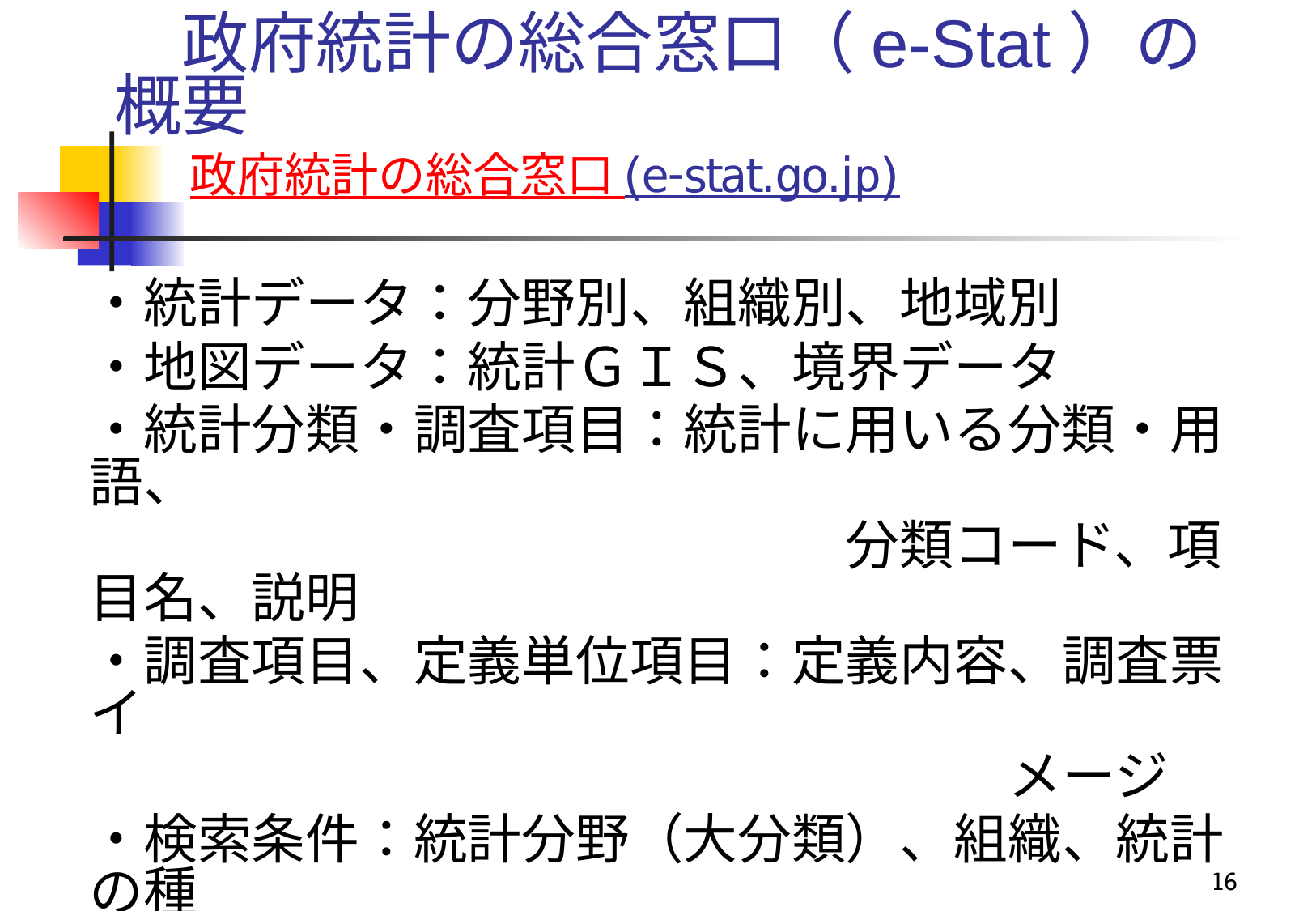

# 政府統計の総合窓口（e-Stat）の概要 政府統計の総合窓口 (e-stat.go.jp)
・統計データ：分野別、組織別、地域別
・地図データ：統計ＧＩＳ、境界データ
・統計分類・調査項目：統計に用いる分類・用語、
　　　　　　　　　　　　　　分類コード、項目名、説明
・調査項目、定義単位項目：定義内容、調査票イ
　　　　　　　　　　　　　　　　　メージ
・検索条件：統計分野（大分類）、組織、統計の種
　　　　　　　 類、政府統計名、提供周期、 50音、
　　　　　　　 集計地域区分

16